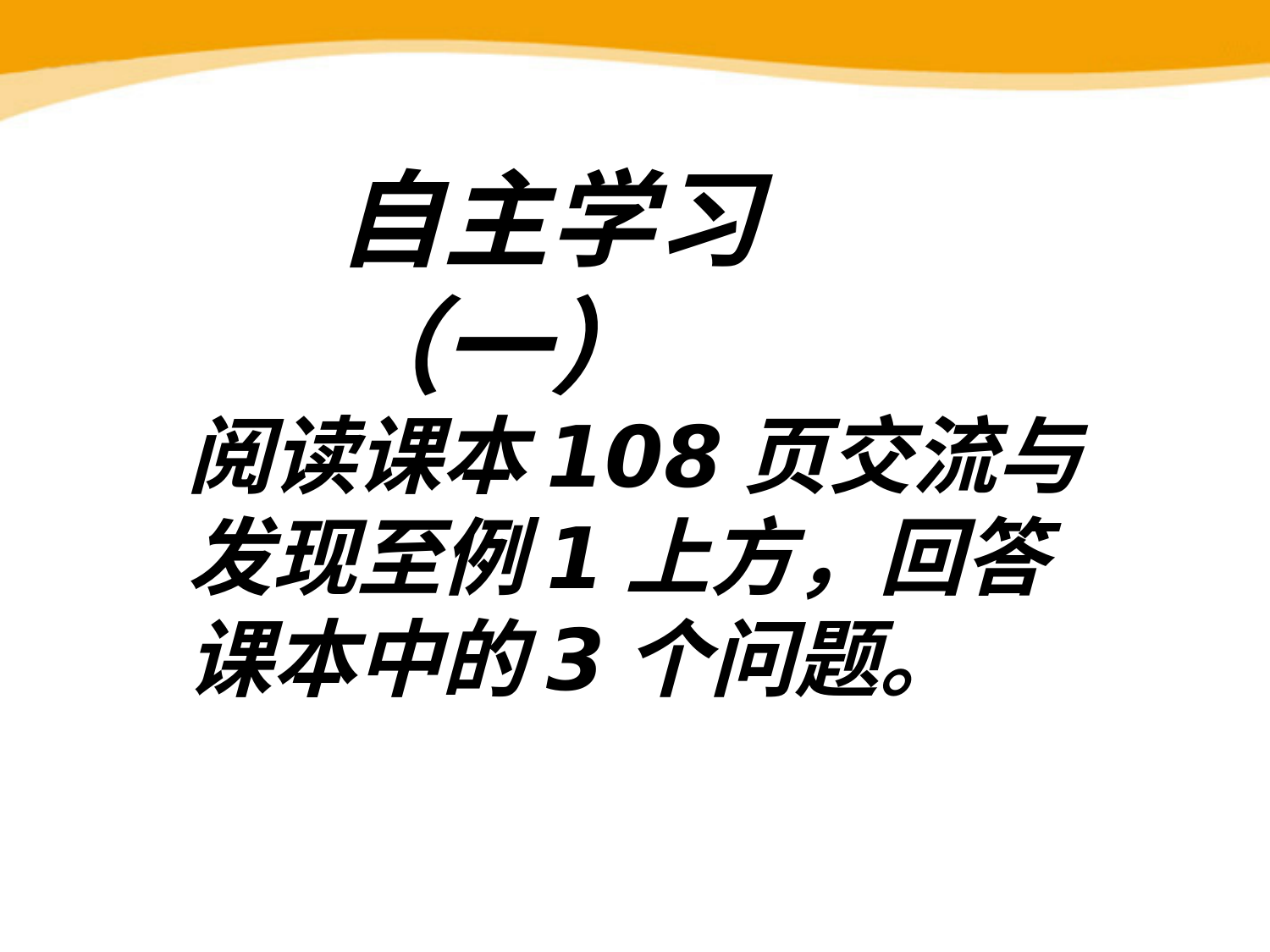

自主学习（一）

自主学习：阅读课本108页例1上方
阅读课本108页交流与发现至例1上方，回答课本中的3个问题。